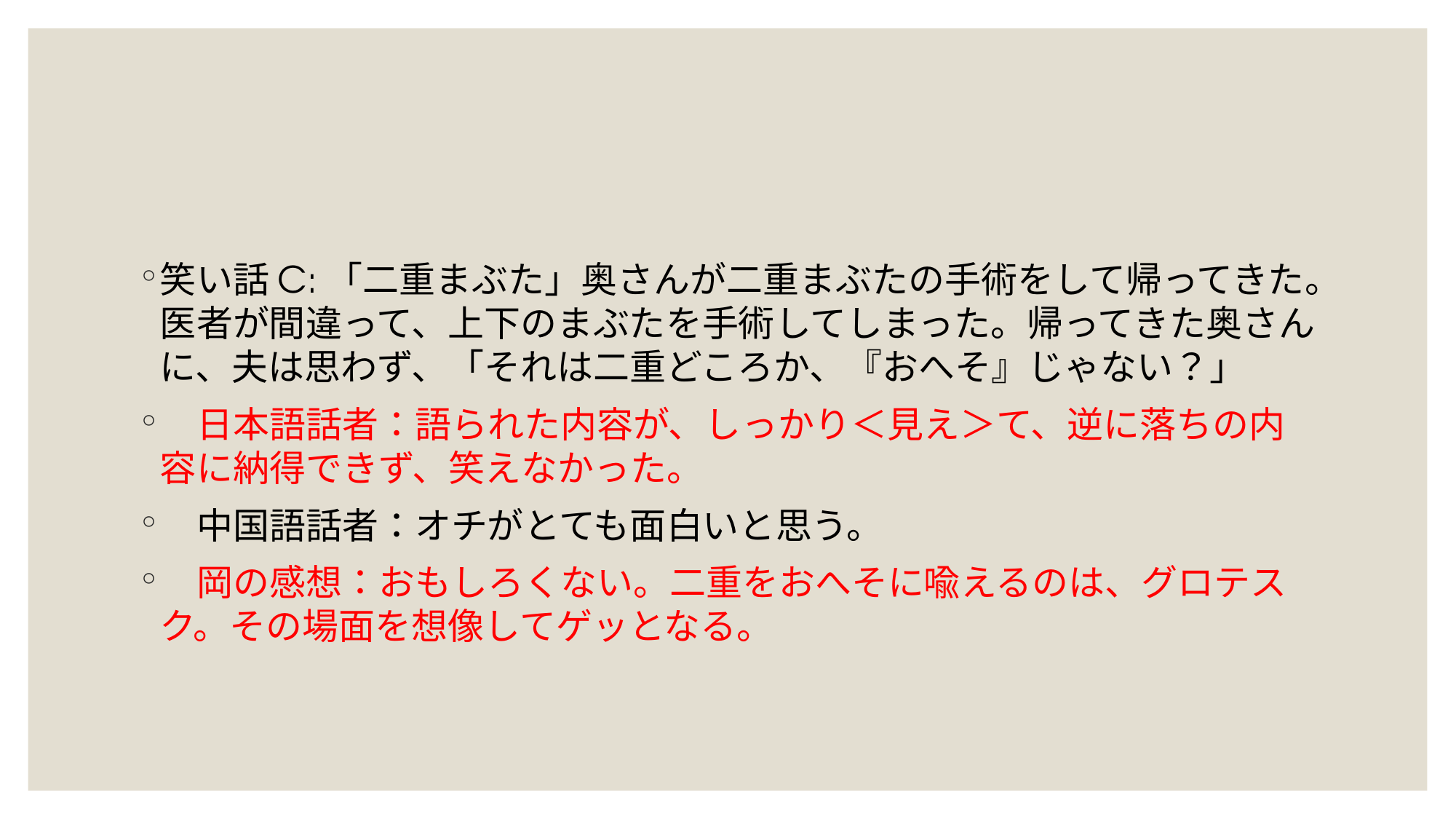

#
笑い話C:「二重まぶた」奥さんが二重まぶたの手術をして帰ってきた。医者が間違って、上下のまぶたを手術してしまった。帰ってきた奥さんに、夫は思わず、「それは二重どころか、『おへそ』じゃない？」
　日本語話者：語られた内容が、しっかり＜見え＞て、逆に落ちの内容に納得できず、笑えなかった。
　中国語話者：オチがとても面白いと思う。
　岡の感想：おもしろくない。二重をおへそに喩えるのは、グロテスク。その場面を想像してゲッとなる。